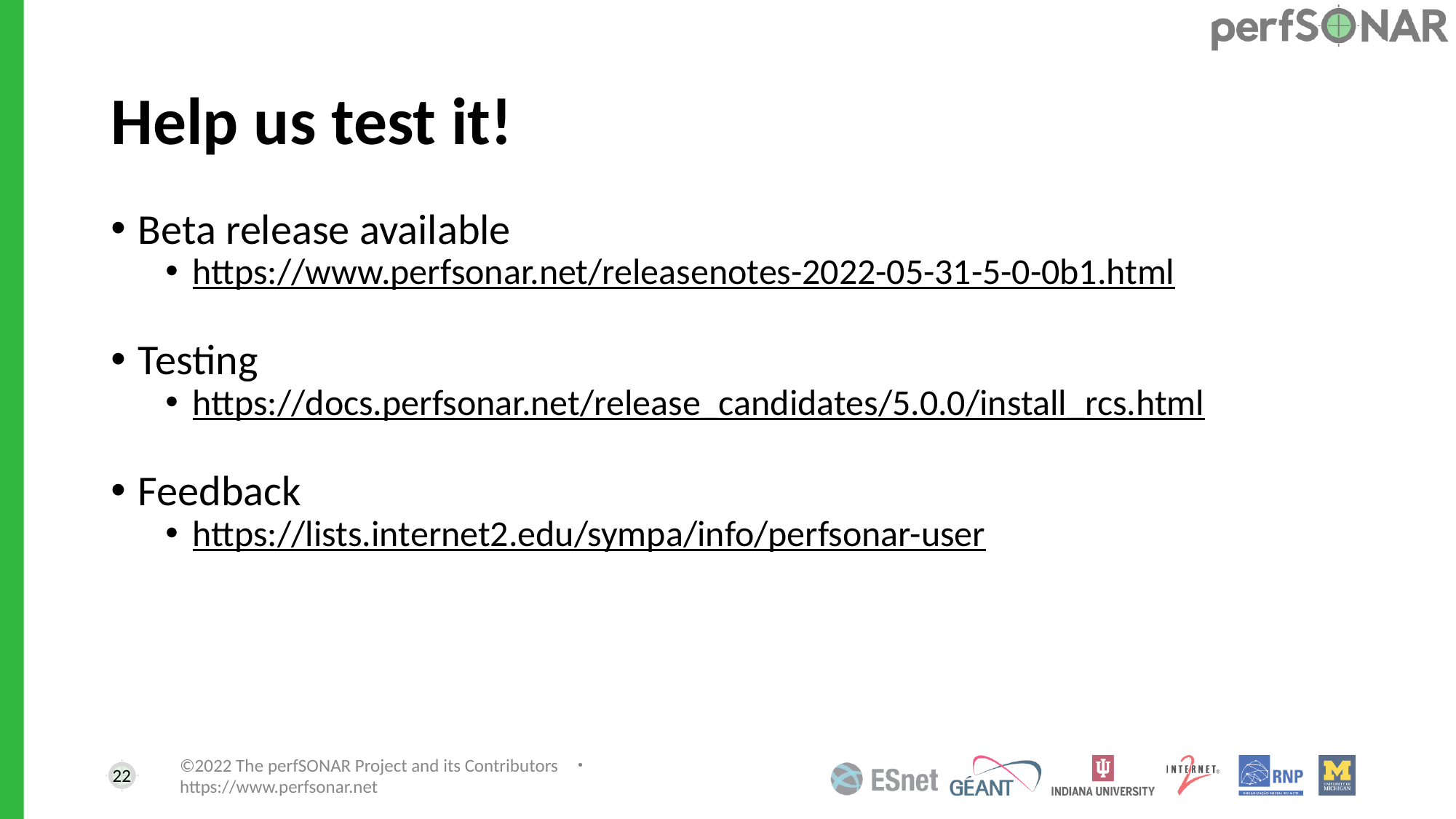

# Help us test it!
Beta release available
https://www.perfsonar.net/releasenotes-2022-05-31-5-0-0b1.html

Testing
https://docs.perfsonar.net/release_candidates/5.0.0/install_rcs.html

Feedback
https://lists.internet2.edu/sympa/info/perfsonar-user
22
©2022 The perfSONAR Project and its Contributors  ・  https://www.perfsonar.net